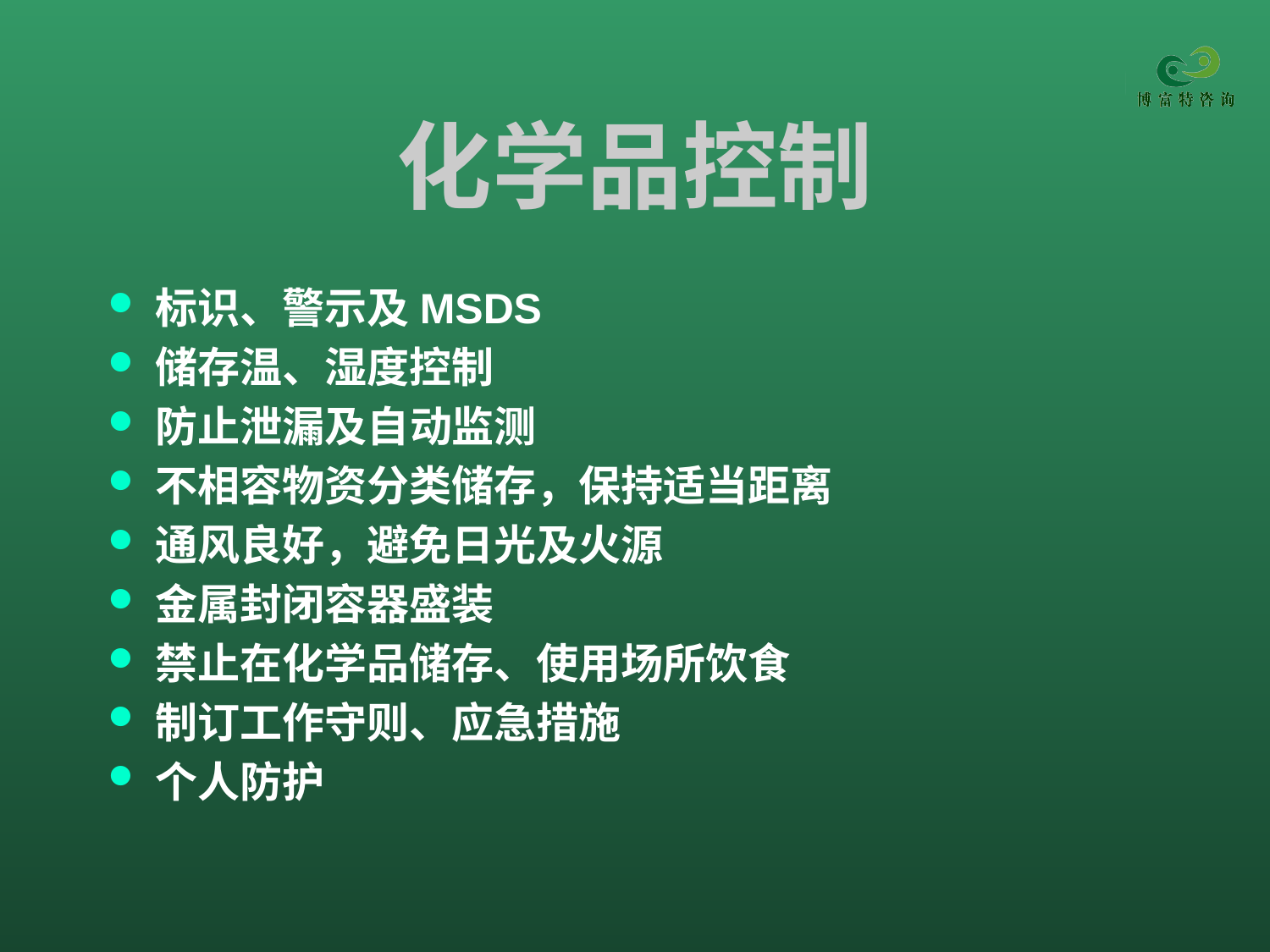

# 化学品控制
标识、警示及MSDS
储存温、湿度控制
防止泄漏及自动监测
不相容物资分类储存，保持适当距离
通风良好，避免日光及火源
金属封闭容器盛装
禁止在化学品储存、使用场所饮食
制订工作守则、应急措施
个人防护